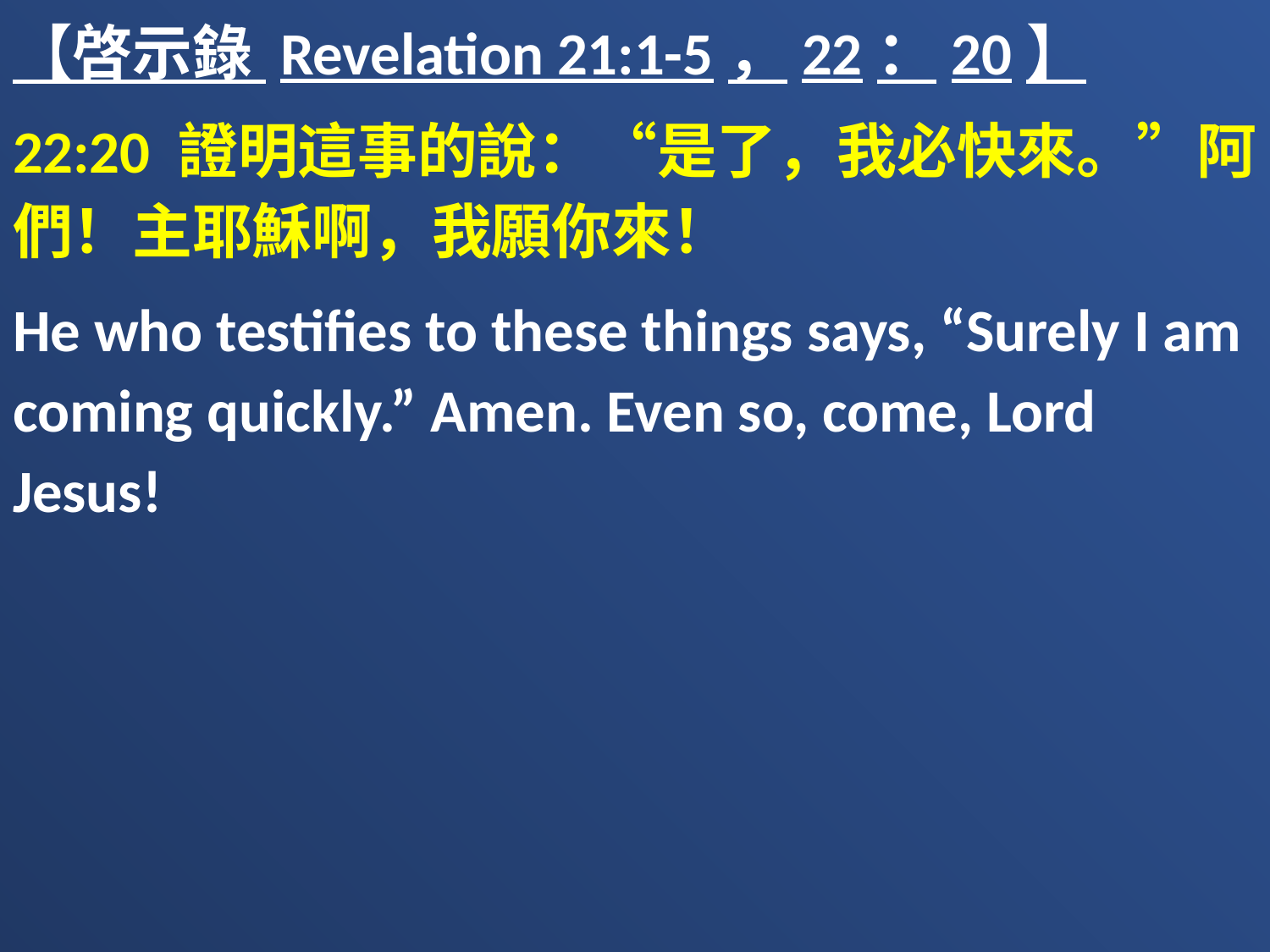

【啓示錄 Revelation 21:1-5，22：20】
22:20 證明這事的說：“是了，我必快來。”阿們！主耶穌啊，我願你來！
He who testifies to these things says, “Surely I am coming quickly.” Amen. Even so, come, Lord Jesus!